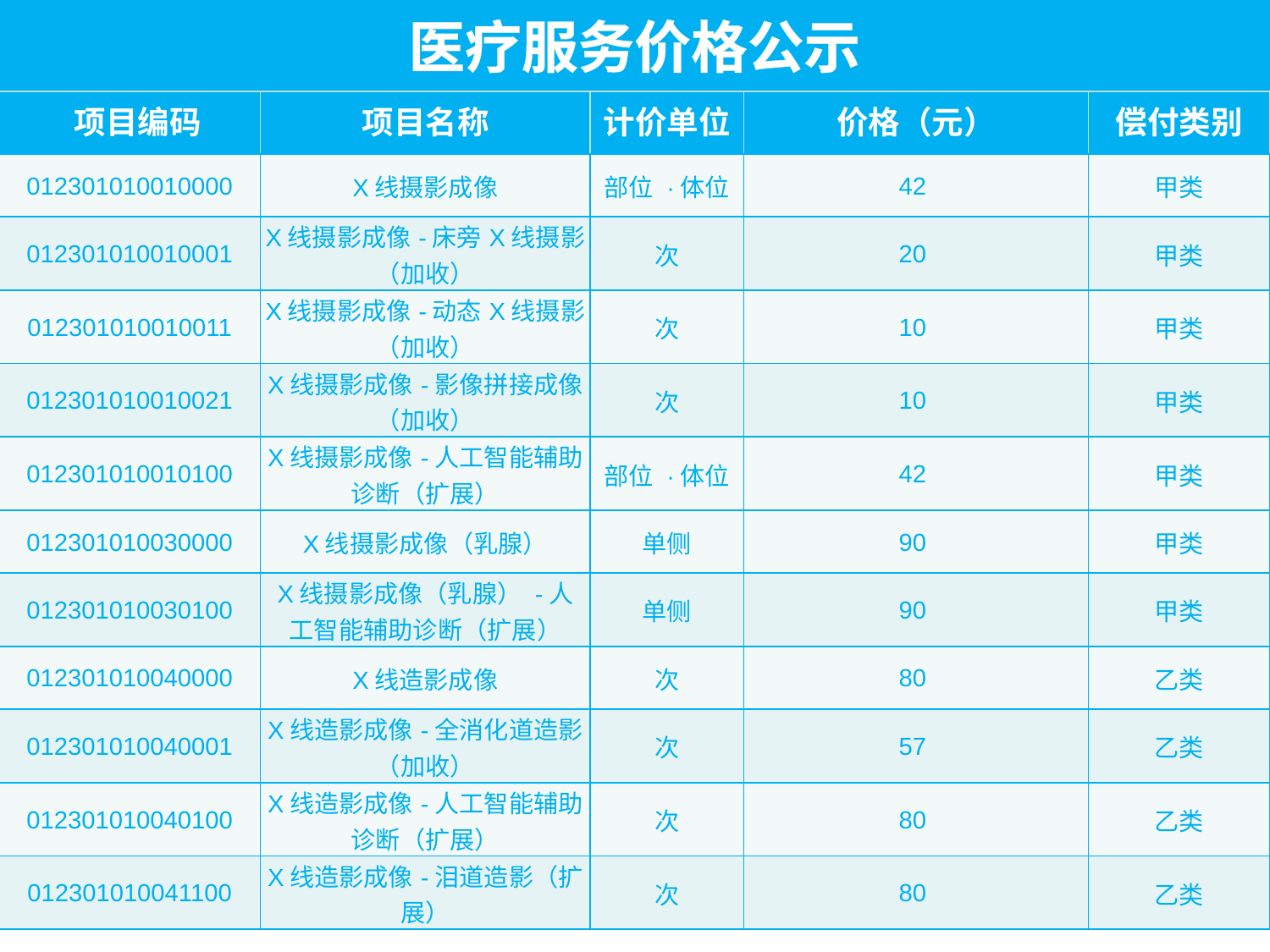

| 医疗服务价格公示 |  |  |  |  |
| --- | --- | --- | --- | --- |
| 项目编码 | 项目名称 | 计价单位 | 价格（元） | 偿付类别 |
| 012301010010000 | X线摄影成像 | 部位 ·体位 | 42 | 甲类 |
| 012301010010001 | X线摄影成像-床旁X线摄影 （加收） | 次 | 20 | 甲类 |
| 012301010010011 | X线摄影成像-动态X线摄影 （加收） | 次 | 10 | 甲类 |
| 012301010010021 | X线摄影成像-影像拼接成像 （加收） | 次 | 10 | 甲类 |
| 012301010010100 | X线摄影成像-人工智能辅助 诊断（扩展） | 部位 ·体位 | 42 | 甲类 |
| 012301010030000 | X线摄影成像（乳腺） | 单侧 | 90 | 甲类 |
| 012301010030100 | X线摄影成像（乳腺） -人 工智能辅助诊断（扩展） | 单侧 | 90 | 甲类 |
| 012301010040000 | X线造影成像 | 次 | 80 | 乙类 |
| 012301010040001 | X线造影成像-全消化道造影 （加收） | 次 | 57 | 乙类 |
| 012301010040100 | X线造影成像-人工智能辅助 诊断（扩展） | 次 | 80 | 乙类 |
| 012301010041100 | X线造影成像-泪道造影（扩 展） | 次 | 80 | 乙类 |